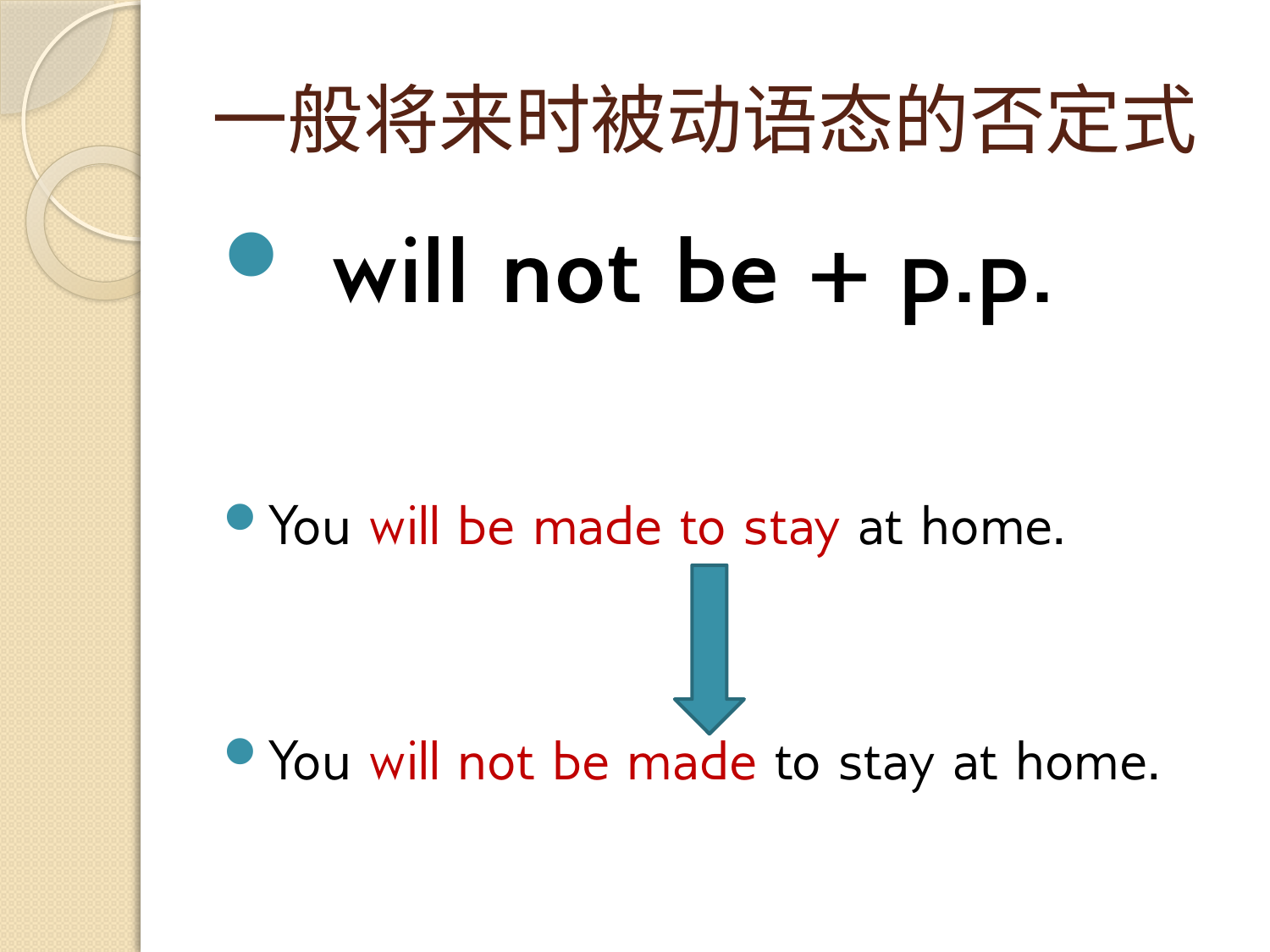

# 一般将来时被动语态的否定式
 will not be + p.p.

You will be made to stay at home.

You will not be made to stay at home.